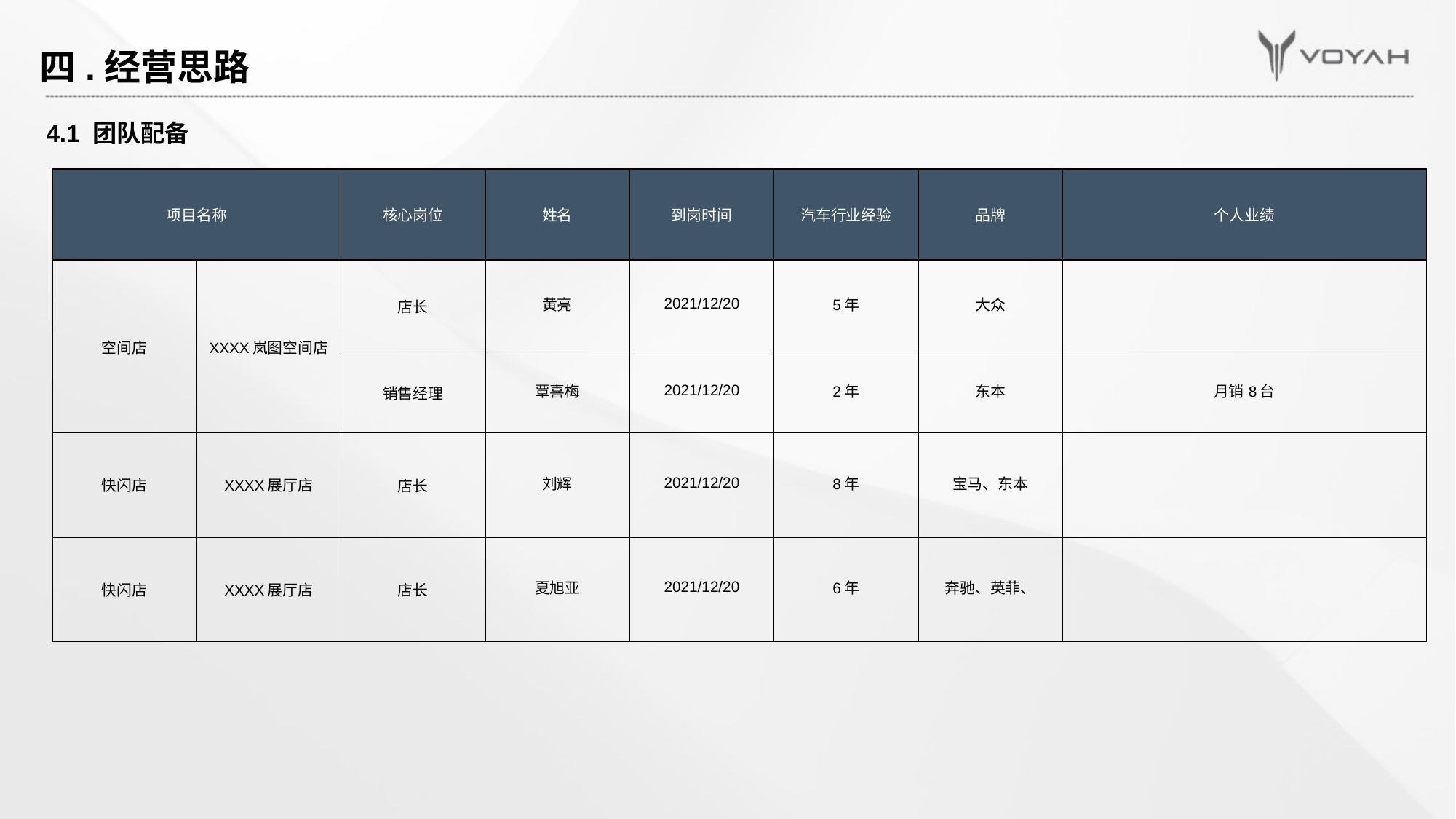

四.经营思路
# 4.1 团队配备
| 项目名称 |  | 核心岗位 | 姓名 | 到岗时间 | 汽车行业经验 | 品牌 | 个人业绩 |
| --- | --- | --- | --- | --- | --- | --- | --- |
| 空间店 | XXXX岚图空间店 | 店长 | 黄亮 | 2021/12/20 | 5年 | 大众 |  |
|  |  | 销售经理 | 覃喜梅 | 2021/12/20 | 2年 | 东本 | 月销8台 |
| 快闪店 | XXXX展厅店 | 店长 | 刘辉 | 2021/12/20 | 8年 | 宝马、东本 |  |
| 快闪店 | XXXX展厅店 | 店长 | 夏旭亚 | 2021/12/20 | 6年 | 奔驰、英菲、 |  |